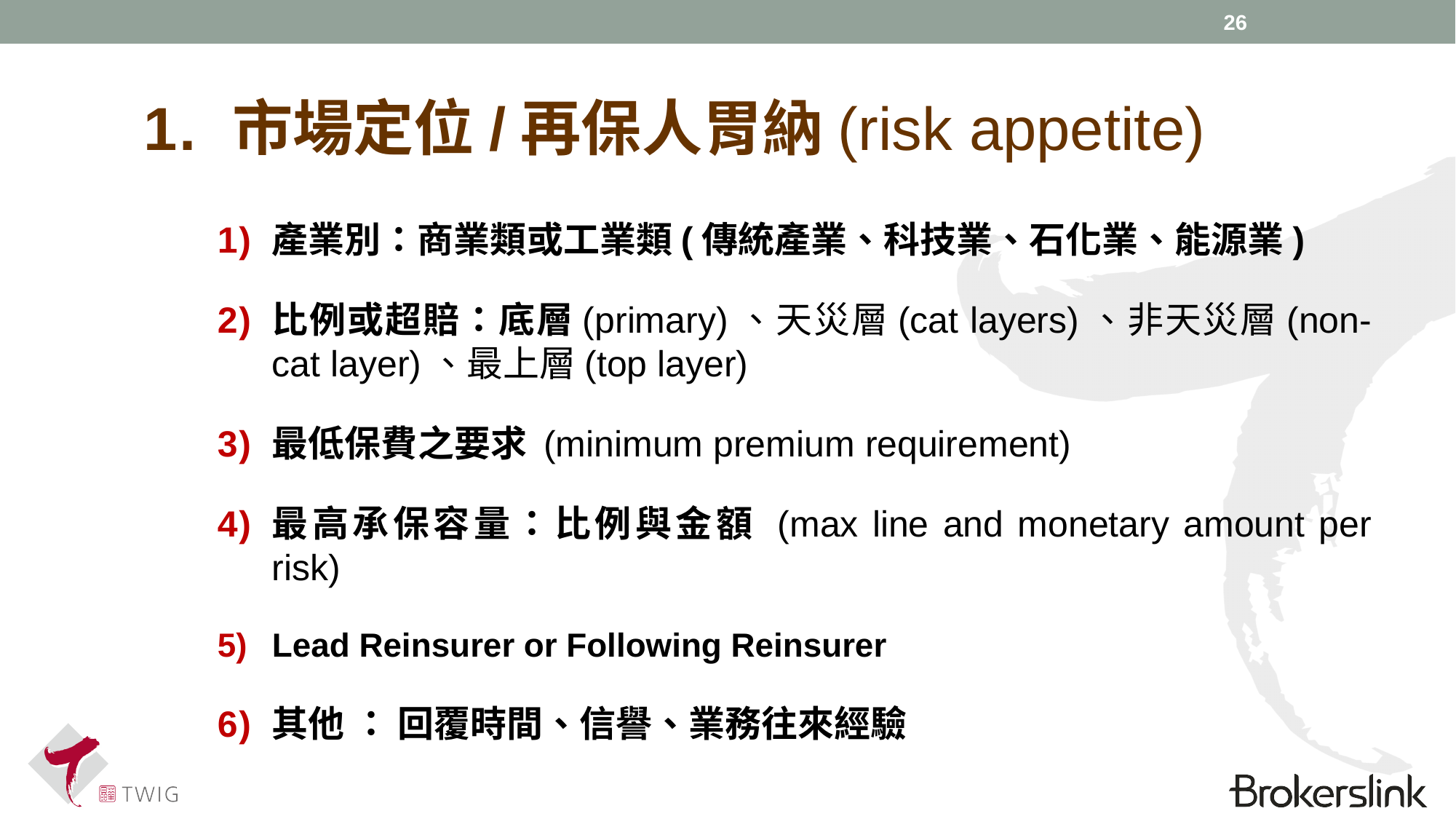

26
市場定位/再保人胃納(risk appetite)
產業別：商業類或工業類(傳統產業、科技業、石化業、能源業)
比例或超賠：底層(primary)、天災層(cat layers)、非天災層(non-cat layer)、最上層(top layer)
最低保費之要求 (minimum premium requirement)
最高承保容量：比例與金額 (max line and monetary amount per risk)
Lead Reinsurer or Following Reinsurer
其他 ： 回覆時間、信譽、業務往來經驗